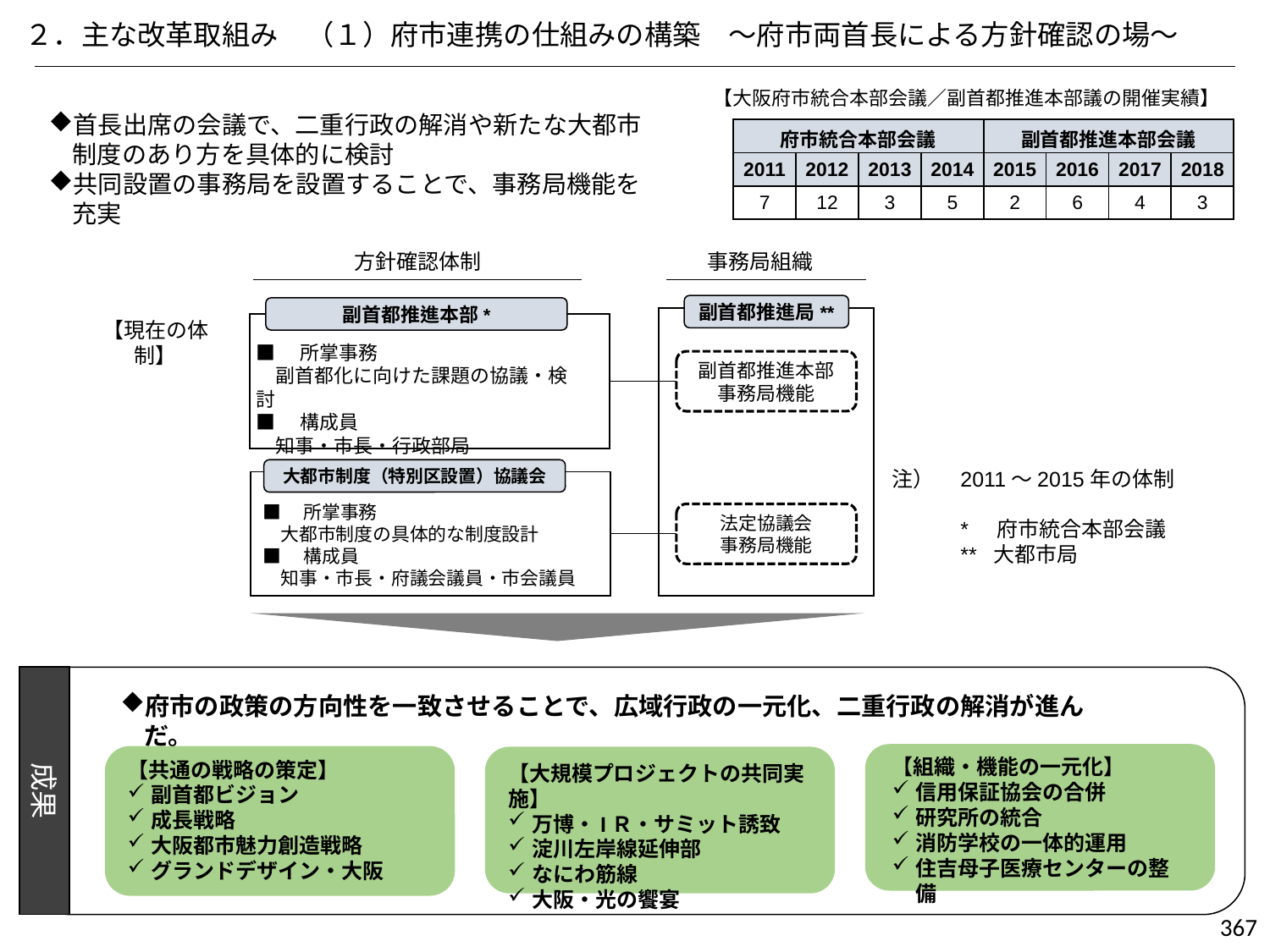

２．主な改革取組み　（１）府市連携の仕組みの構築　～府市両首長による方針確認の場～
【大阪府市統合本部会議／副首都推進本部議の開催実績】
首長出席の会議で、二重行政の解消や新たな大都市制度のあり方を具体的に検討
共同設置の事務局を設置することで、事務局機能を充実
| 府市統合本部会議 |  |  |  | 副首都推進本部会議 |  |  |  |
| --- | --- | --- | --- | --- | --- | --- | --- |
| 2011 | 2012 | 2013 | 2014 | 2015 | 2016 | 2017 | 2018 |
| 7 | 12 | 3 | 5 | 2 | 6 | 4 | 3 |
方針確認体制
事務局組織
副首都推進局**
副首都推進本部*

【現在の体制】

■　所掌事務
　副首都化に向けた課題の協議・検討
■　構成員
　知事・市長・行政部局
副首都推進本部
事務局機能
注）　2011～2015年の体制

　　　*    府市統合本部会議
　　　**  大都市局
大都市制度（特別区設置）協議会

■　所掌事務
　大都市制度の具体的な制度設計
■　構成員
　知事・市長・府議会議員・市会議員
法定協議会
事務局機能

成果

府市の政策の方向性を一致させることで、広域行政の一元化、二重行政の解消が進んだ。

【組織・機能の一元化】
信用保証協会の合併
研究所の統合
消防学校の一体的運用
住吉母子医療センターの整備
【共通の戦略の策定】
副首都ビジョン
成長戦略
大阪都市魅力創造戦略
グランドデザイン・大阪
【大規模プロジェクトの共同実施】
万博・IＲ・サミット誘致
淀川左岸線延伸部
なにわ筋線
大阪・光の饗宴
367